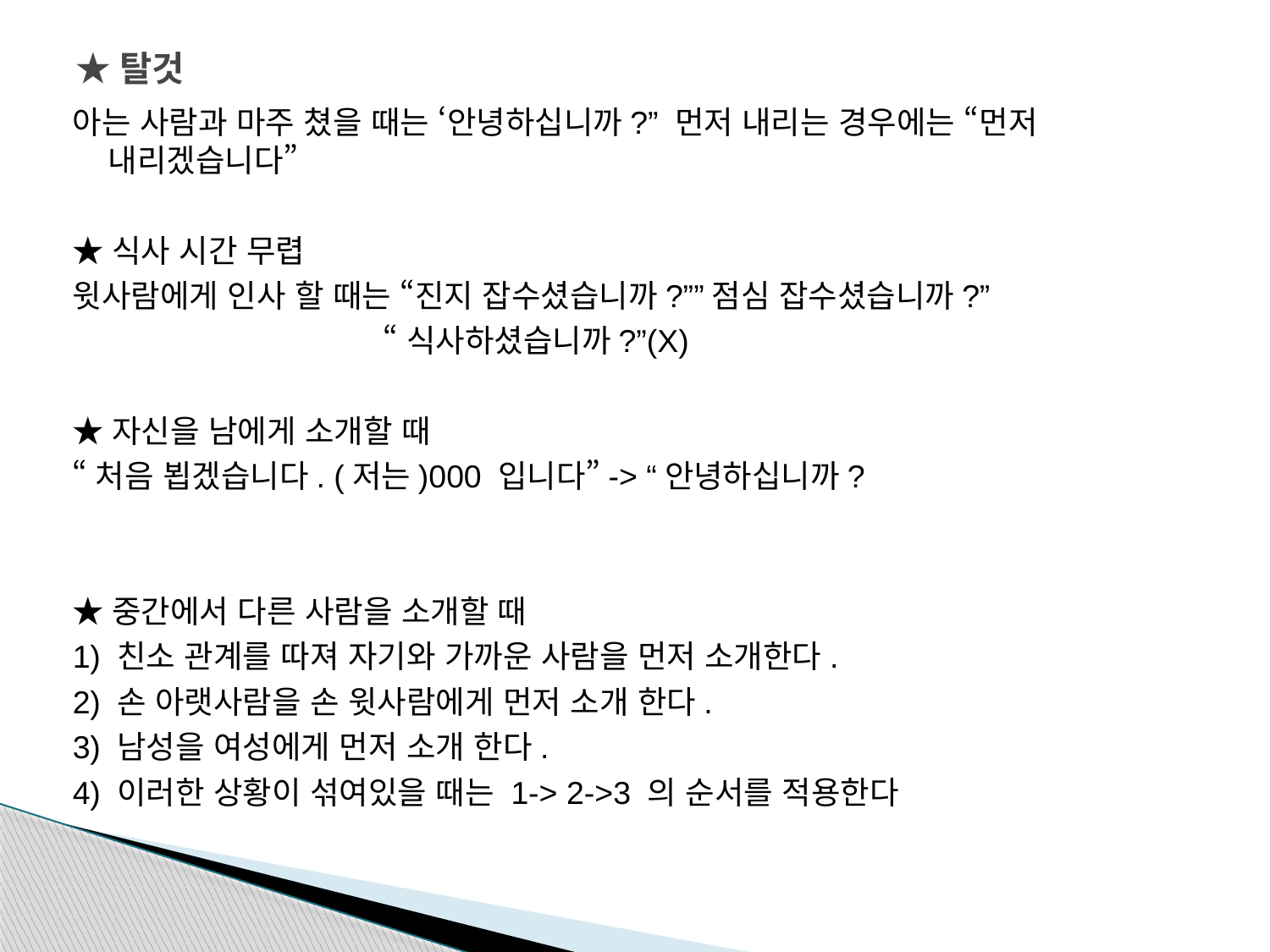

# ★탈것
아는 사람과 마주 쳤을 때는 ‘안녕하십니까?” 먼저 내리는 경우에는 “먼저 내리겠습니다”

★식사 시간 무렵
윗사람에게 인사 할 때는 “진지 잡수셨습니까?””점심 잡수셨습니까?”
                                   “식사하셨습니까?”(X)

★자신을 남에게 소개할 때
“처음 뵙겠습니다. (저는)000 입니다”-> “안녕하십니까?

★중간에서 다른 사람을 소개할 때
1) 친소 관계를 따져 자기와 가까운 사람을 먼저 소개한다.
2) 손 아랫사람을 손 윗사람에게 먼저 소개 한다.
3) 남성을 여성에게 먼저 소개 한다.
4) 이러한 상황이 섞여있을 때는 1-> 2->3 의 순서를 적용한다